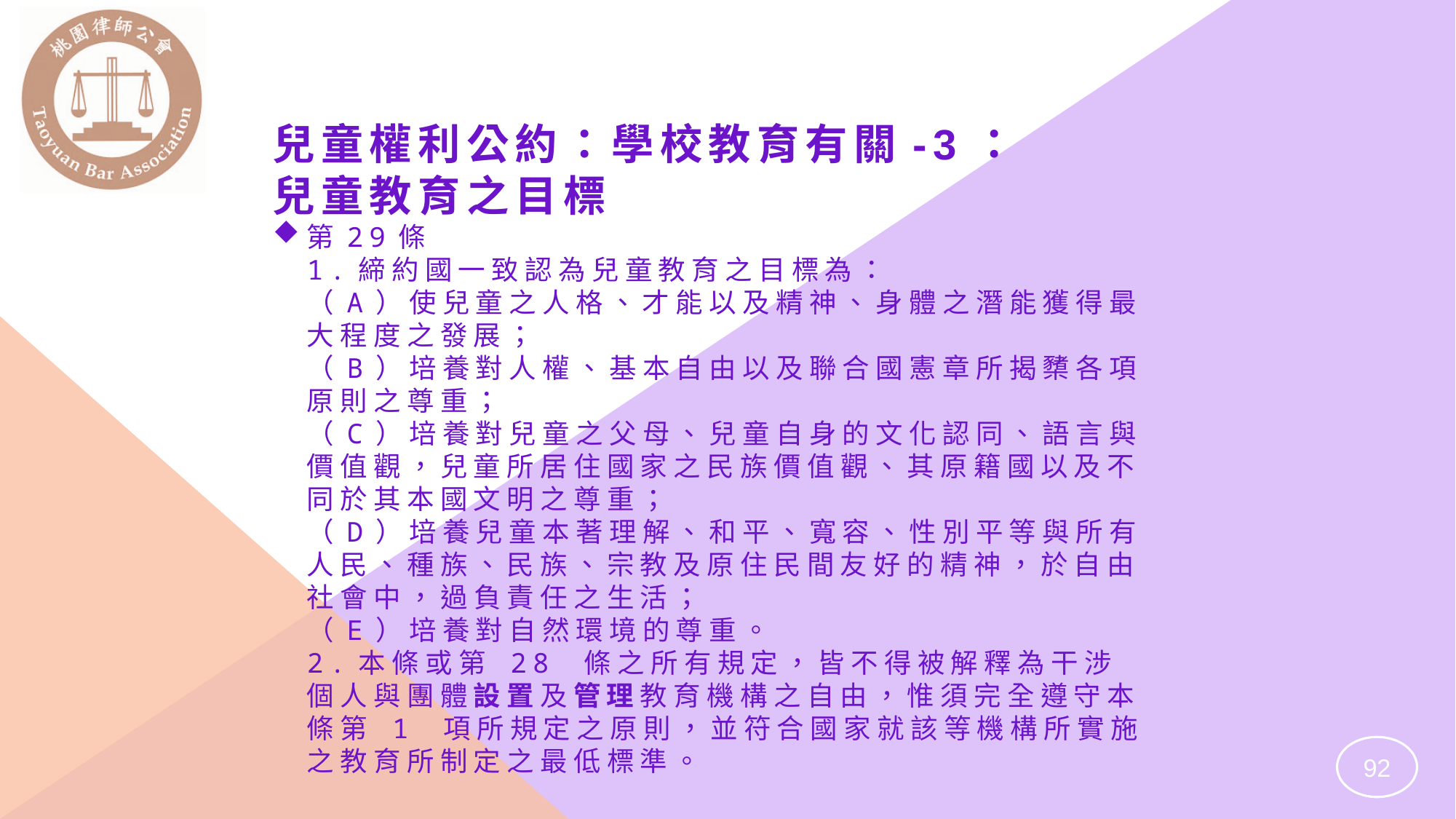

兒童權利公約：學校教育有關-3：
兒童教育之目標
第29條
1.締約國一致認為兒童教育之目標為：
（a）使兒童之人格、才能以及精神、身體之潛能獲得最大程度之發展；
（b）培養對人權、基本自由以及聯合國憲章所揭櫫各項原則之尊重；
（c）培養對兒童之父母、兒童自身的文化認同、語言與價值觀，兒童所居住國家之民族價值觀、其原籍國以及不同於其本國文明之尊重；
（d）培養兒童本著理解、和平、寬容、性別平等與所有人民、種族、民族、宗教及原住民間友好的精神，於自由社會中，過負責任之生活；
（e）培養對自然環境的尊重。
2.本條或第 28 條之所有規定，皆不得被解釋為干涉個人與團體設置及管理教育機構之自由，惟須完全遵守本條第 1 項所規定之原則，並符合國家就該等機構所實施之教育所制定之最低標準。
#

92